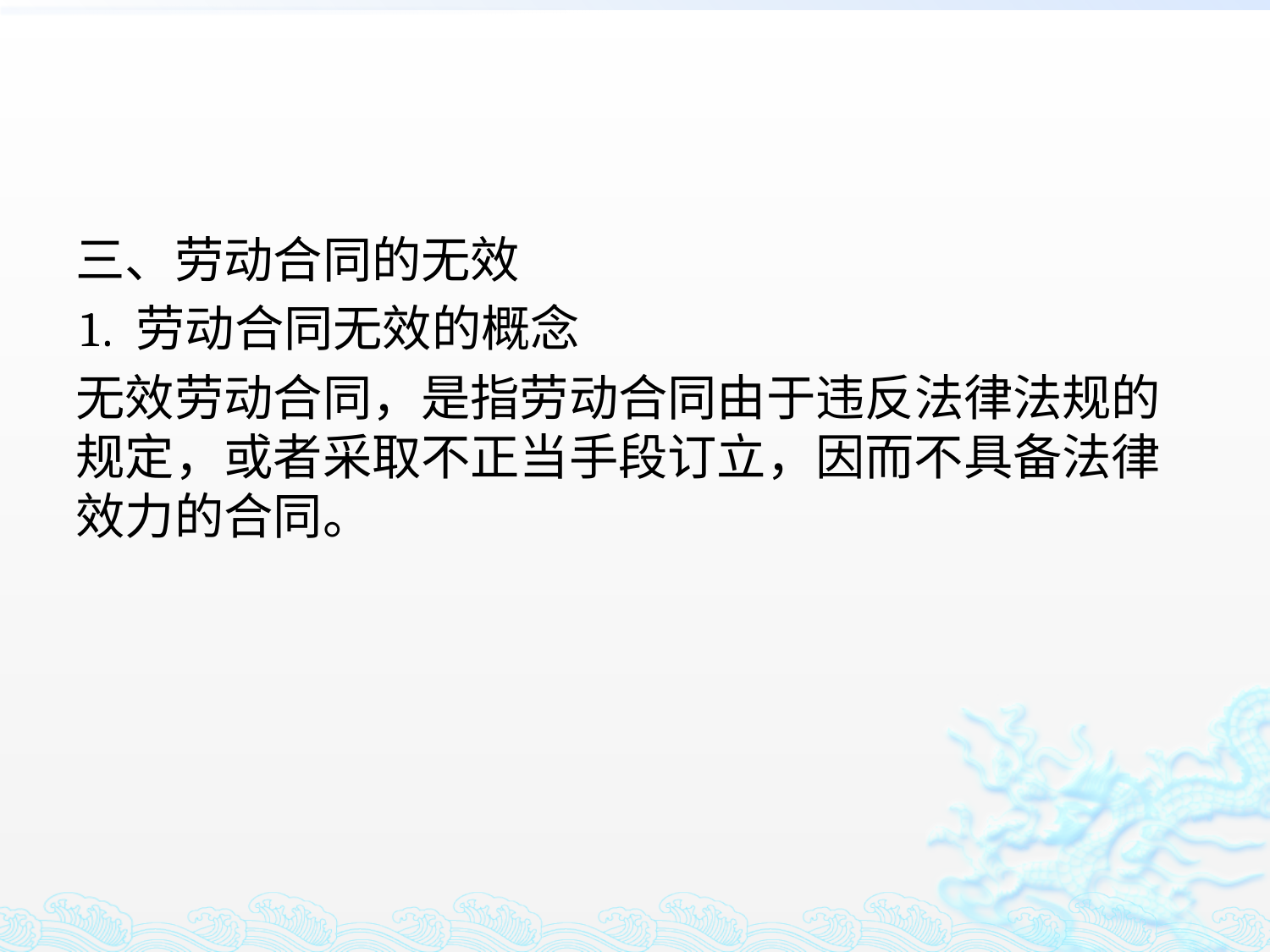

#
三、劳动合同的无效
1. 劳动合同无效的概念
无效劳动合同，是指劳动合同由于违反法律法规的规定，或者采取不正当手段订立，因而不具备法律效力的合同。